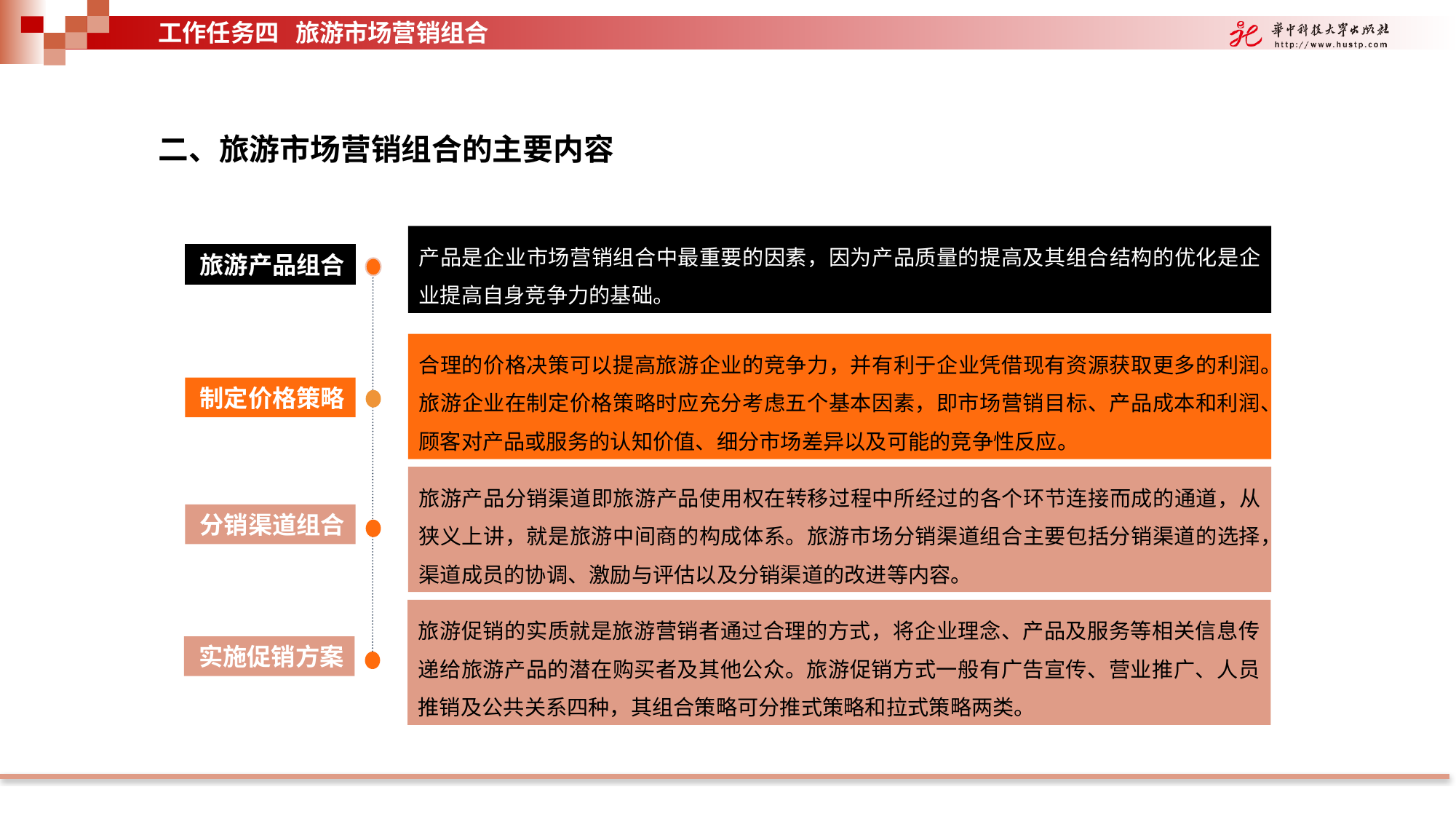

工作任务四   旅游市场营销组合
二、旅游市场营销组合的主要内容
产品是企业市场营销组合中最重要的因素，因为产品质量的提高及其组合结构的优化是企业提高自身竞争力的基础。
合理的价格决策可以提高旅游企业的竞争力，并有利于企业凭借现有资源获取更多的利润。旅游企业在制定价格策略时应充分考虑五个基本因素，即市场营销目标、产品成本和利润、顾客对产品或服务的认知价值、细分市场差异以及可能的竞争性反应。
旅游产品分销渠道即旅游产品使用权在转移过程中所经过的各个环节连接而成的通道，从狭义上讲，就是旅游中间商的构成体系。旅游市场分销渠道组合主要包括分销渠道的选择，渠道成员的协调、激励与评估以及分销渠道的改进等内容。
旅游促销的实质就是旅游营销者通过合理的方式，将企业理念、产品及服务等相关信息传递给旅游产品的潜在购买者及其他公众。旅游促销方式一般有广告宣传、营业推广、人员推销及公共关系四种，其组合策略可分推式策略和拉式策略两类。
旅游产品组合
制定价格策略
分销渠道组合
实施促销方案